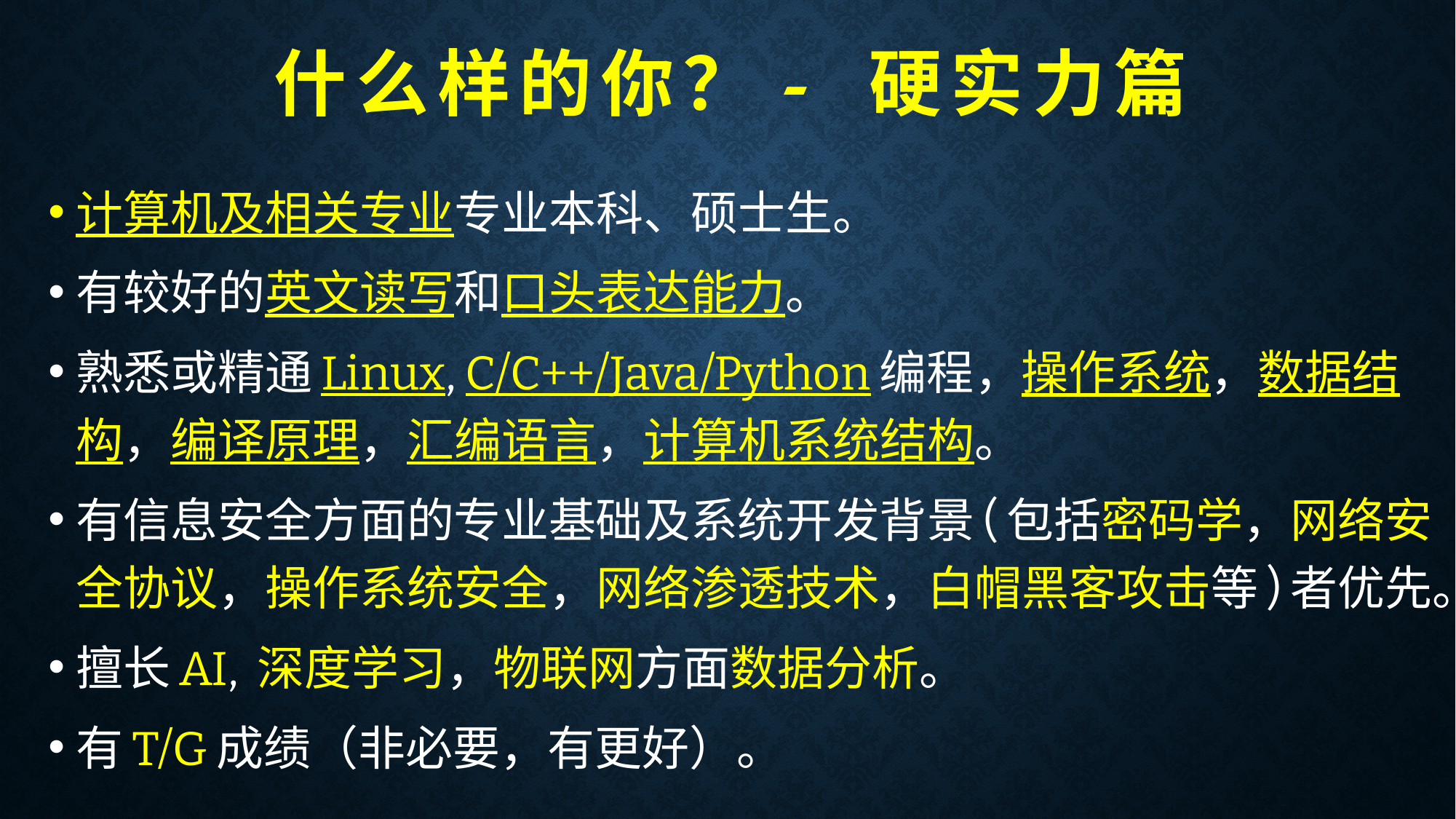

# 什么样的你？- 硬实力篇
计算机及相关专业专业本科、硕士生。
有较好的英文读写和口头表达能力。
熟悉或精通Linux, C/C++/Java/Python编程，操作系统，数据结构，编译原理，汇编语言，计算机系统结构。
有信息安全方面的专业基础及系统开发背景(包括密码学，网络安全协议，操作系统安全，网络渗透技术，白帽黑客攻击等)者优先。
擅长AI, 深度学习，物联网方面数据分析。
有T/G成绩（非必要，有更好）。